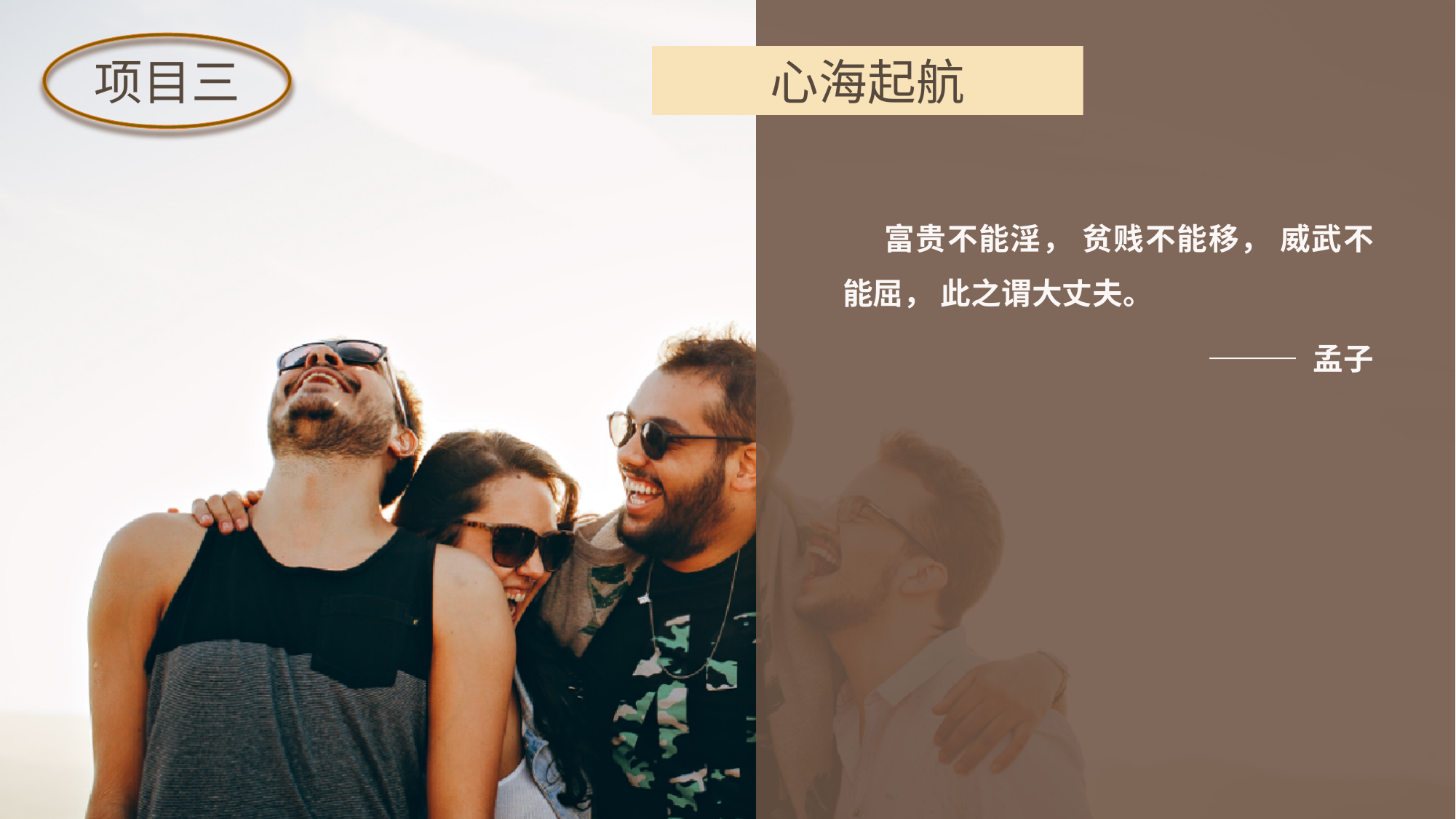

项目三
心海起航
    富贵不能淫， 贫贱不能移， 威武不能屈， 此之谓大丈夫。
——— 孟子